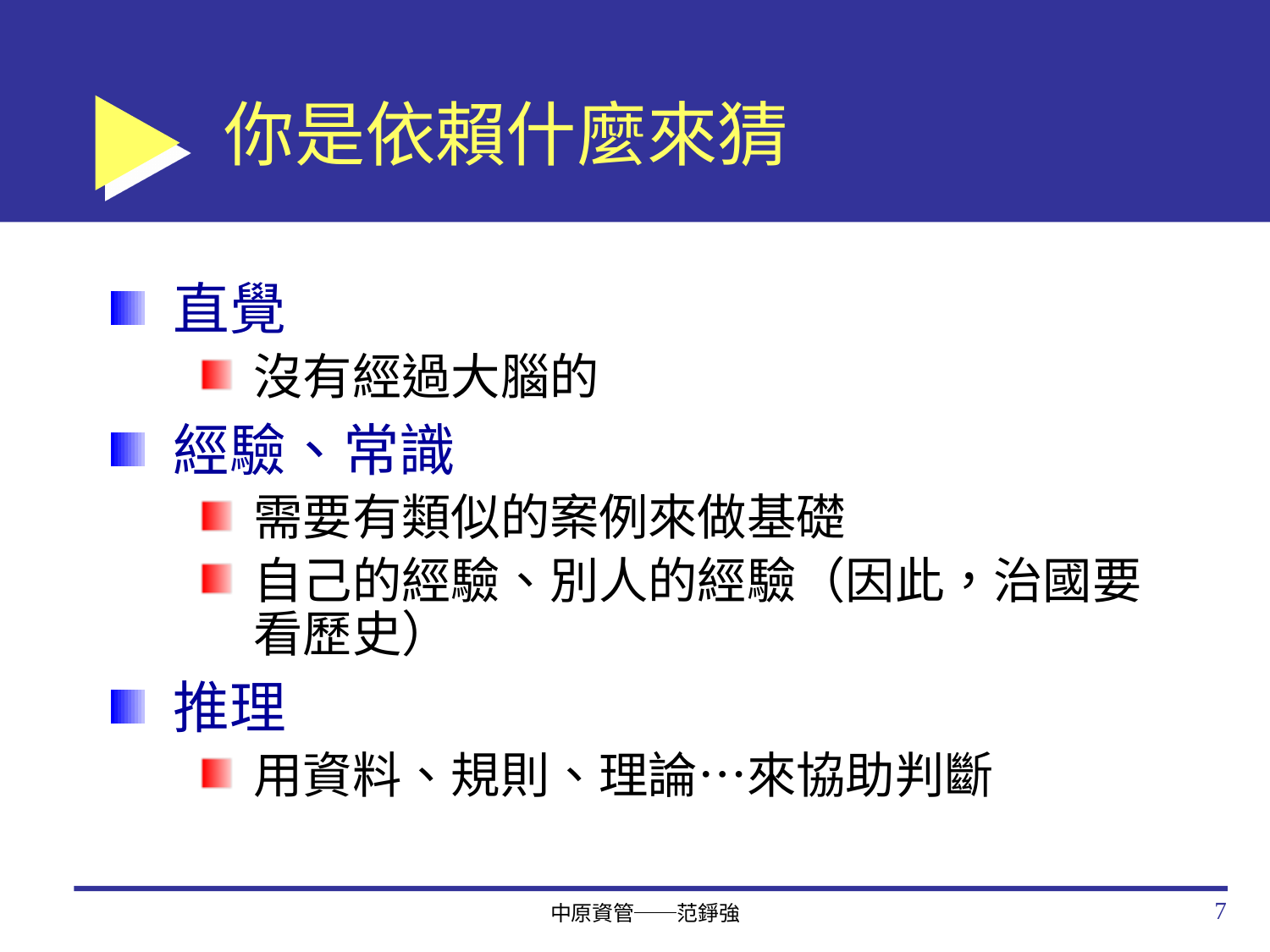

# 你是依賴什麼來猜
直覺
沒有經過大腦的
經驗、常識
需要有類似的案例來做基礎
自己的經驗、別人的經驗（因此，治國要看歷史）
推理
用資料、規則、理論…來協助判斷
7